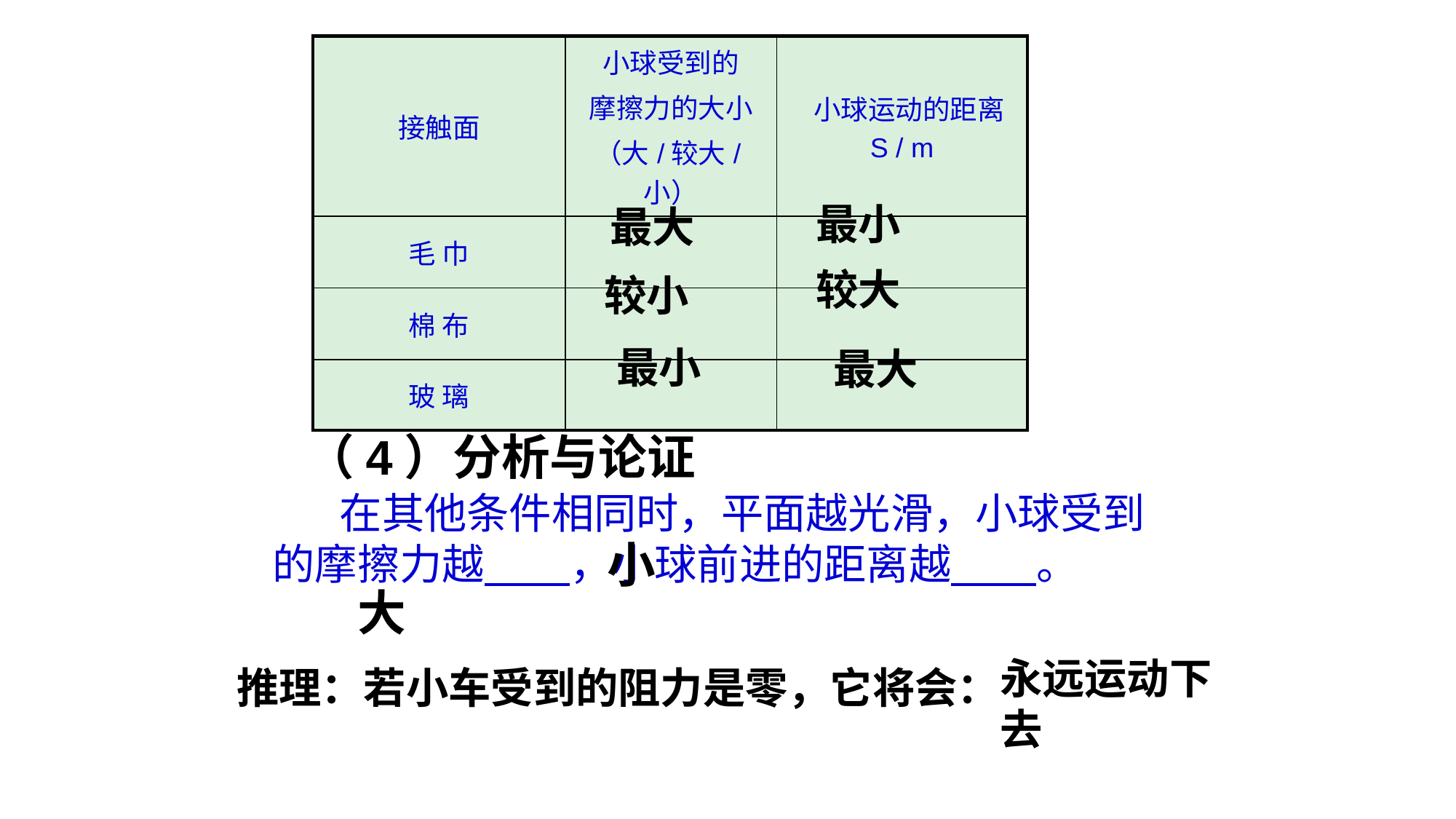

| 接触面 | 小球受到的 摩擦力的大小 （大/较大/小） | 小球运动的距离 S / m |
| --- | --- | --- |
| 毛 巾 |  |  |
| 棉 布 |  |  |
| 玻 璃 |  |  |
最小
最大
较大
较小
最小
最大
（4）分析与论证
      在其他条件相同时，平面越光滑，小球受到的摩擦力越         ，小球前进的距离越         。
小
大
永远运动下去
推理：若小车受到的阻力是零，它将会：